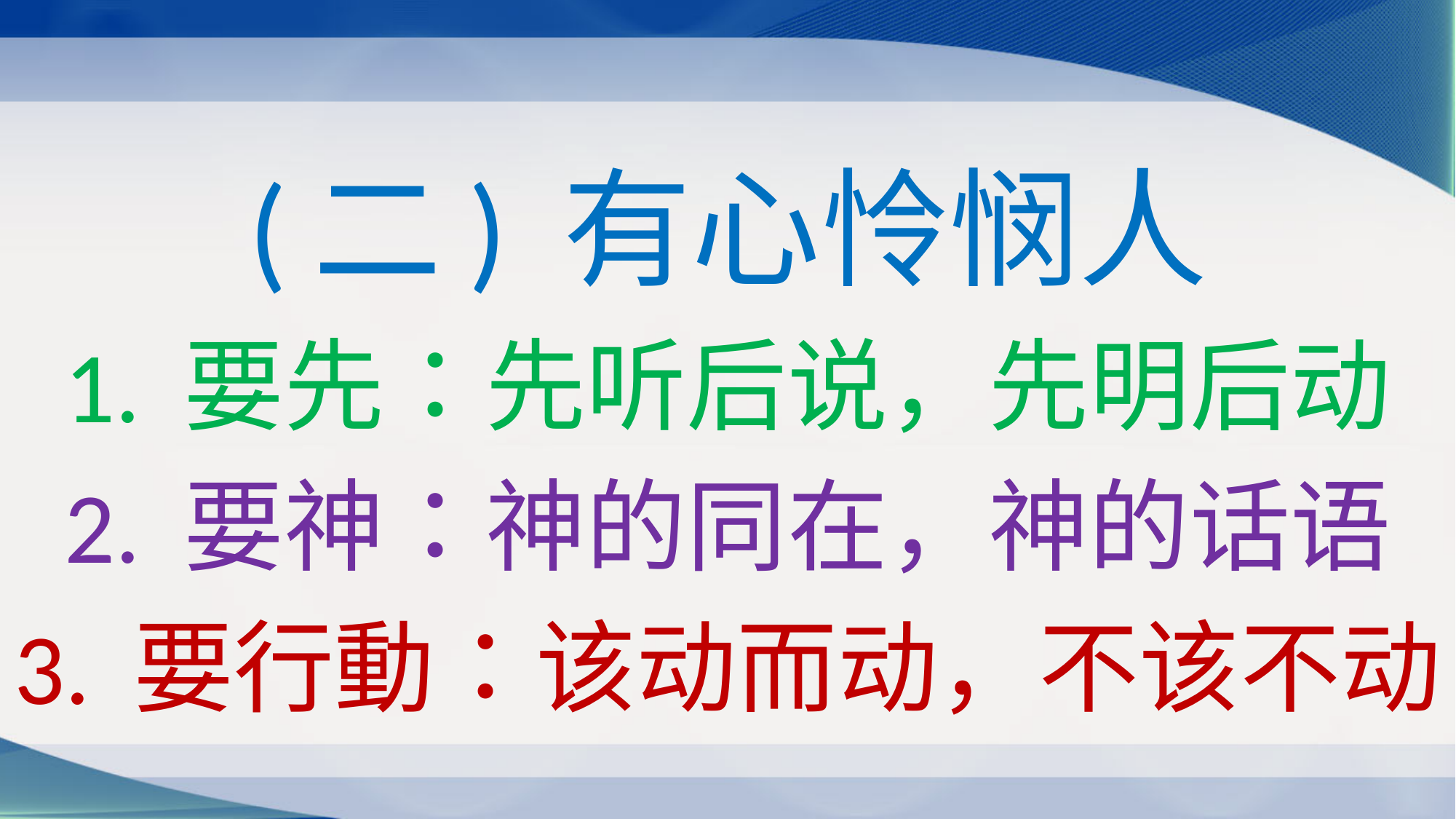

(二) 有心怜悯人
1. 要先：先听后说，先明后动
2. 要神：神的同在，神的话语
3. 要行動：该动而动，不该不动